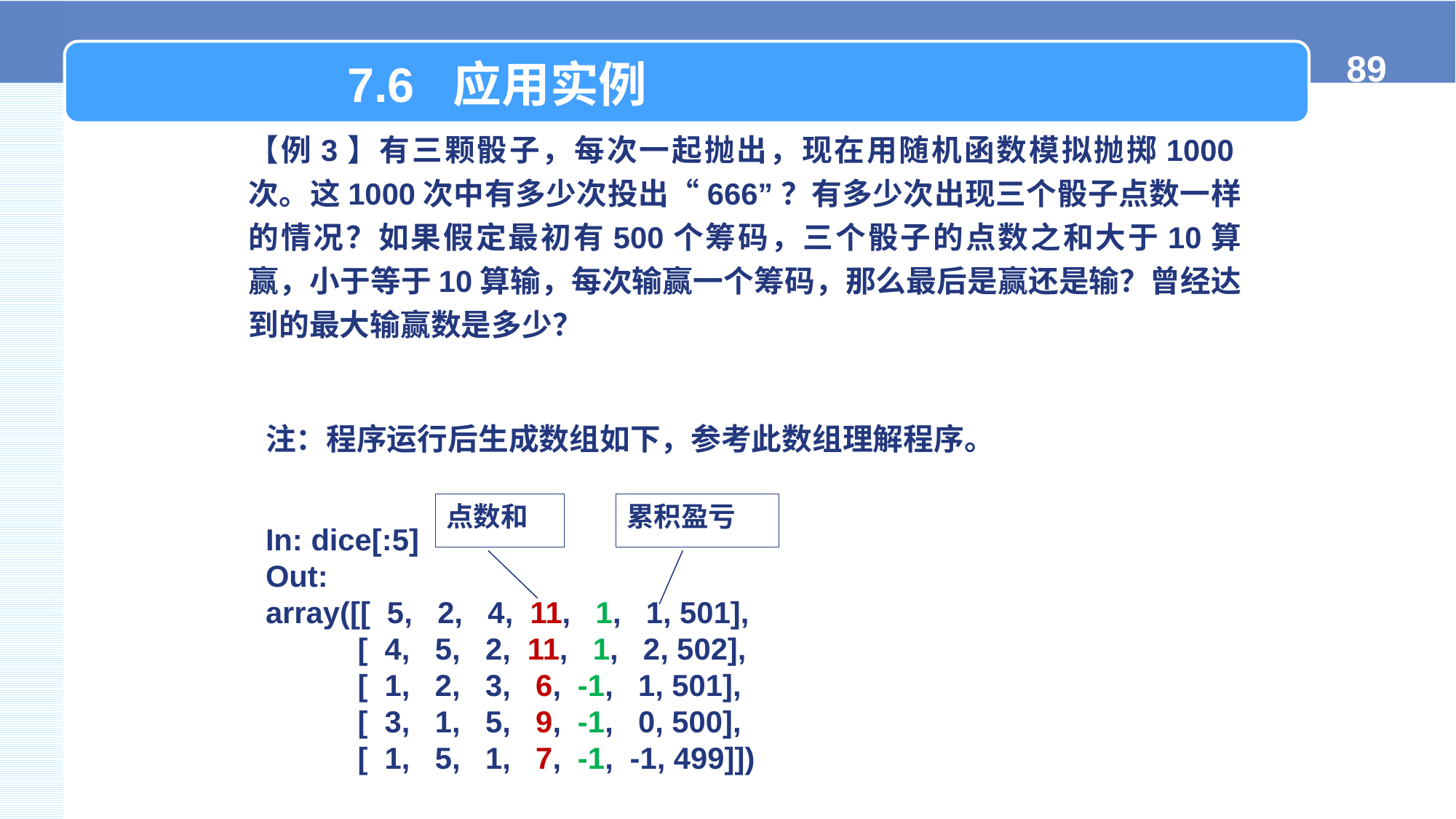

7.6  应用实例
【例3】有三颗骰子，每次一起抛出，现在用随机函数模拟抛掷1000次。这1000次中有多少次投出“666”？有多少次出现三个骰子点数一样的情况？如果假定最初有500个筹码，三个骰子的点数之和大于10算赢，小于等于10算输，每次输赢一个筹码，那么最后是赢还是输？曾经达到的最大输赢数是多少？
注：程序运行后生成数组如下，参考此数组理解程序。
点数和
累积盈亏
In: dice[:5]
Out:
array([[  5,   2,   4,  11,   1,   1, 501],
           [  4,   5,   2,  11,   1,   2, 502],
           [  1,   2,   3,   6,  -1,   1, 501],
           [  3,   1,   5,   9,  -1,   0, 500],
           [  1,   5,   1,   7,  -1,  -1, 499]])